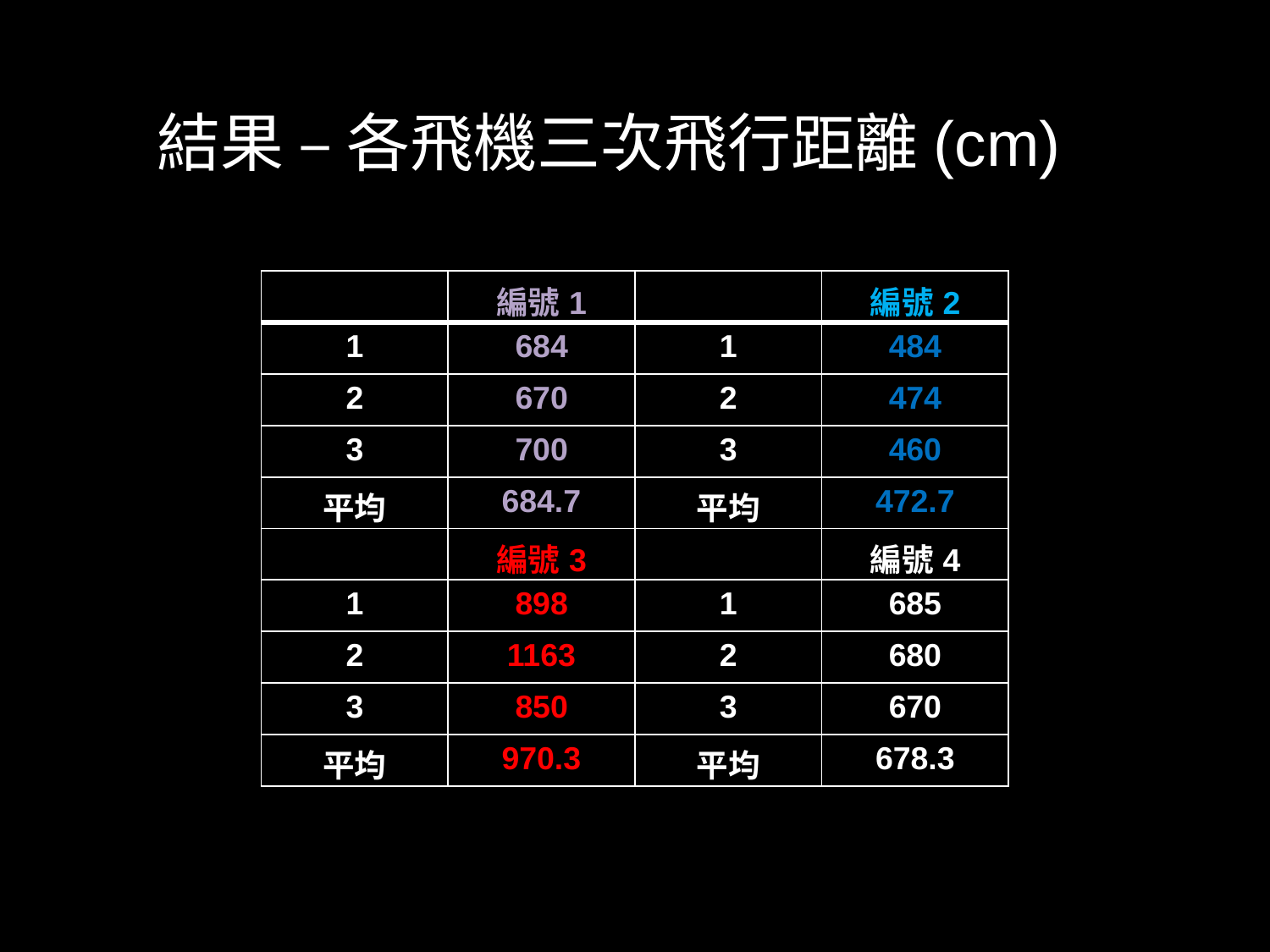

結果 – 各飛機三次飛行距離(cm)
|  | 編號1 |  | 編號2 |
| --- | --- | --- | --- |
| 1 | 684 | 1 | 484 |
| 2 | 670 | 2 | 474 |
| 3 | 700 | 3 | 460 |
| 平均 | 684.7 | 平均 | 472.7 |
|  | 編號3 |  | 編號4 |
| 1 | 898 | 1 | 685 |
| 2 | 1163 | 2 | 680 |
| 3 | 850 | 3 | 670 |
| 平均 | 970.3 | 平均 | 678.3 |